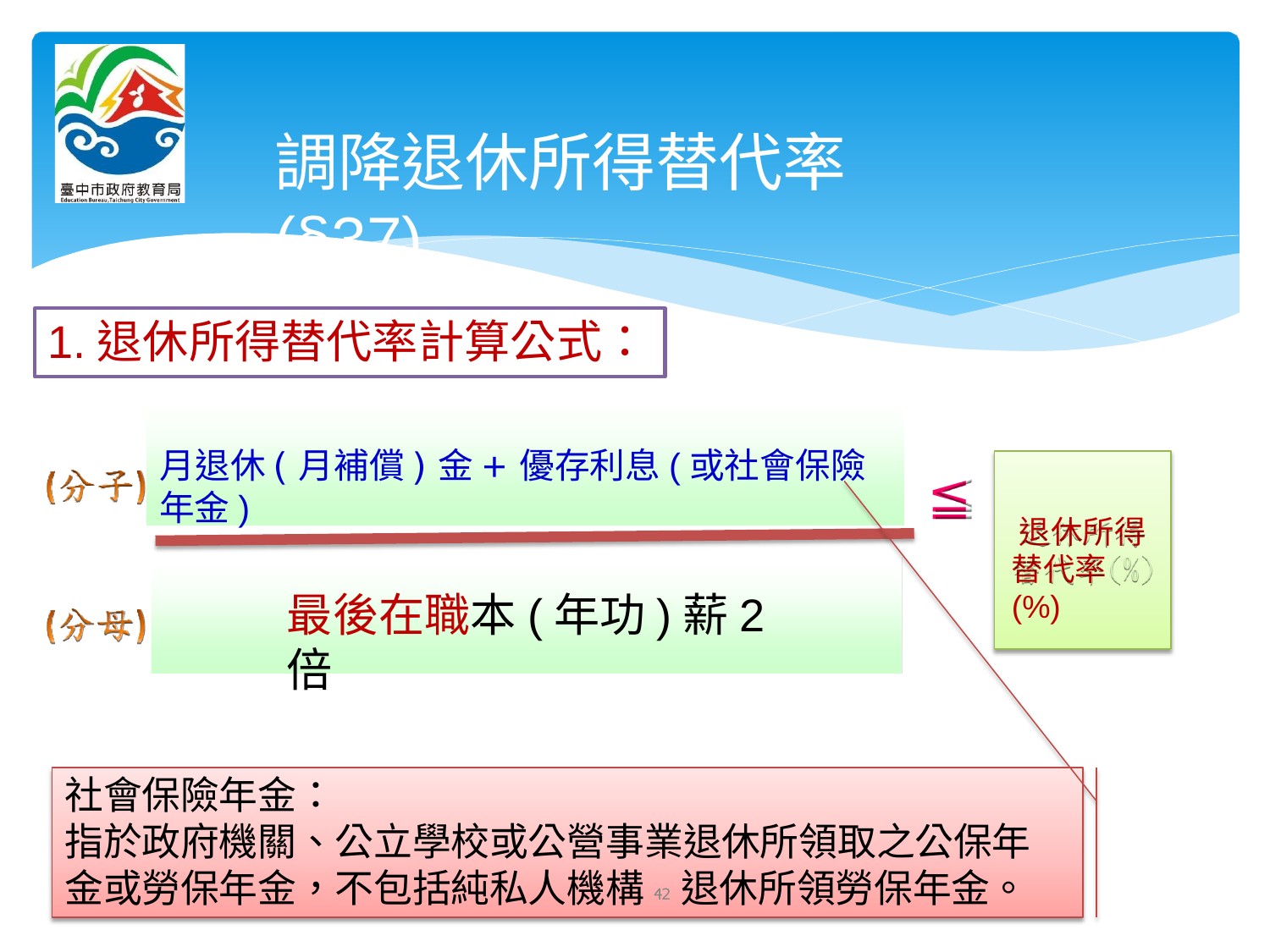

調降退休所得替代率(§37)

1.退休所得替代率計算公式：

月退休(月補償)金+優存利息(或社會保險年金)

≦

退休所得 替代率(%)

最後在職本(年功)薪2倍

社會保險年金：
指於政府機關、公立學校或公營事業退休所領取之公保年
金或勞保年金，不包括純私人機構42 退休所領勞保年金。